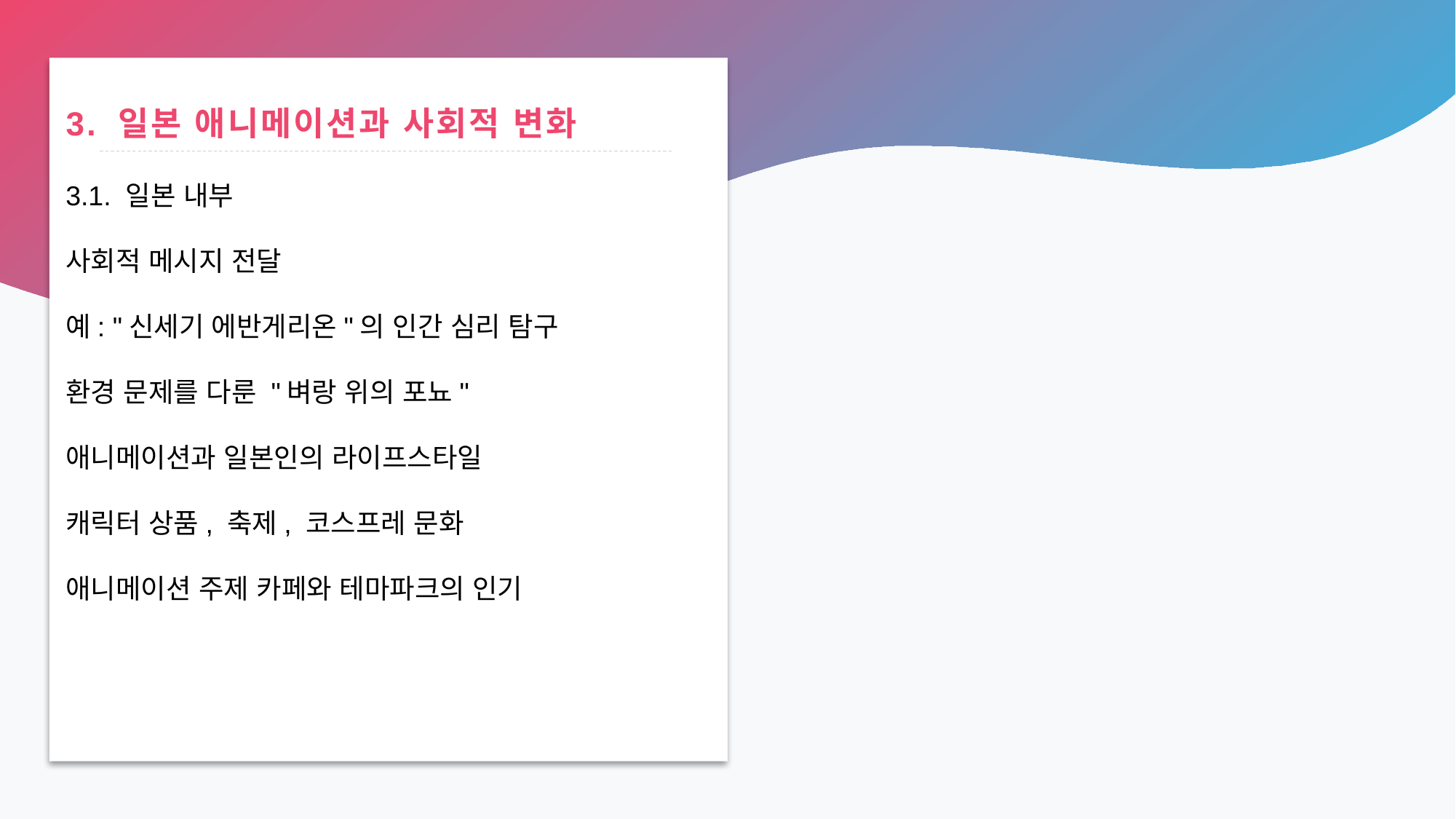

3. 일본 애니메이션과 사회적 변화
3.1. 일본 내부

사회적 메시지 전달

예: "신세기 에반게리온"의 인간 심리 탐구

환경 문제를 다룬 "벼랑 위의 포뇨"

애니메이션과 일본인의 라이프스타일

캐릭터 상품, 축제, 코스프레 문화

애니메이션 주제 카페와 테마파크의 인기